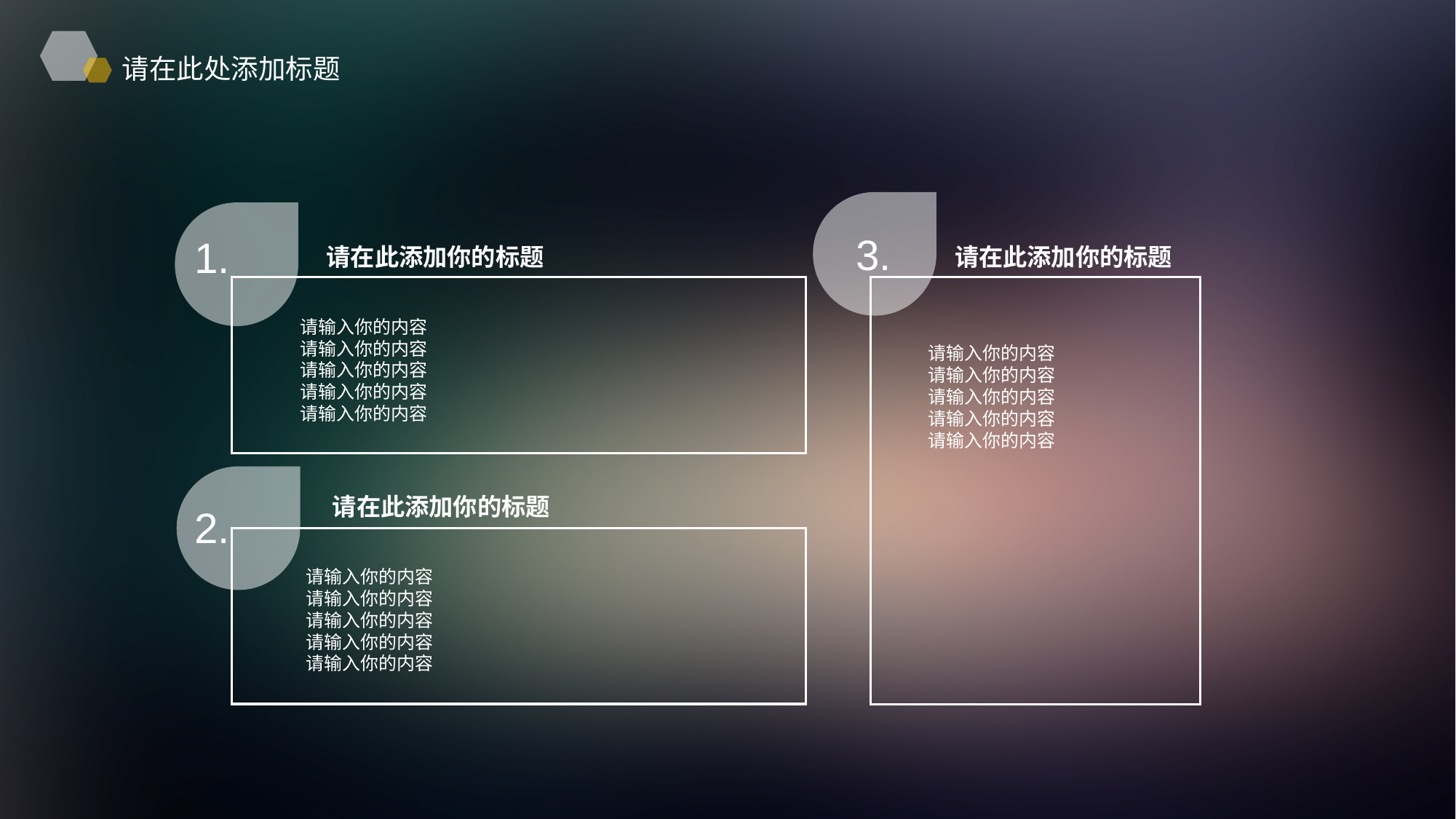

请在此处添加标题

3.
1.
请在此添加你的标题
请在此添加你的标题

请输入你的内容
请输入你的内容
请输入你的内容
请输入你的内容
请输入你的内容

请输入你的内容
请输入你的内容
请输入你的内容
请输入你的内容
请输入你的内容

请在此添加你的标题
2.

请输入你的内容
请输入你的内容
请输入你的内容
请输入你的内容
请输入你的内容